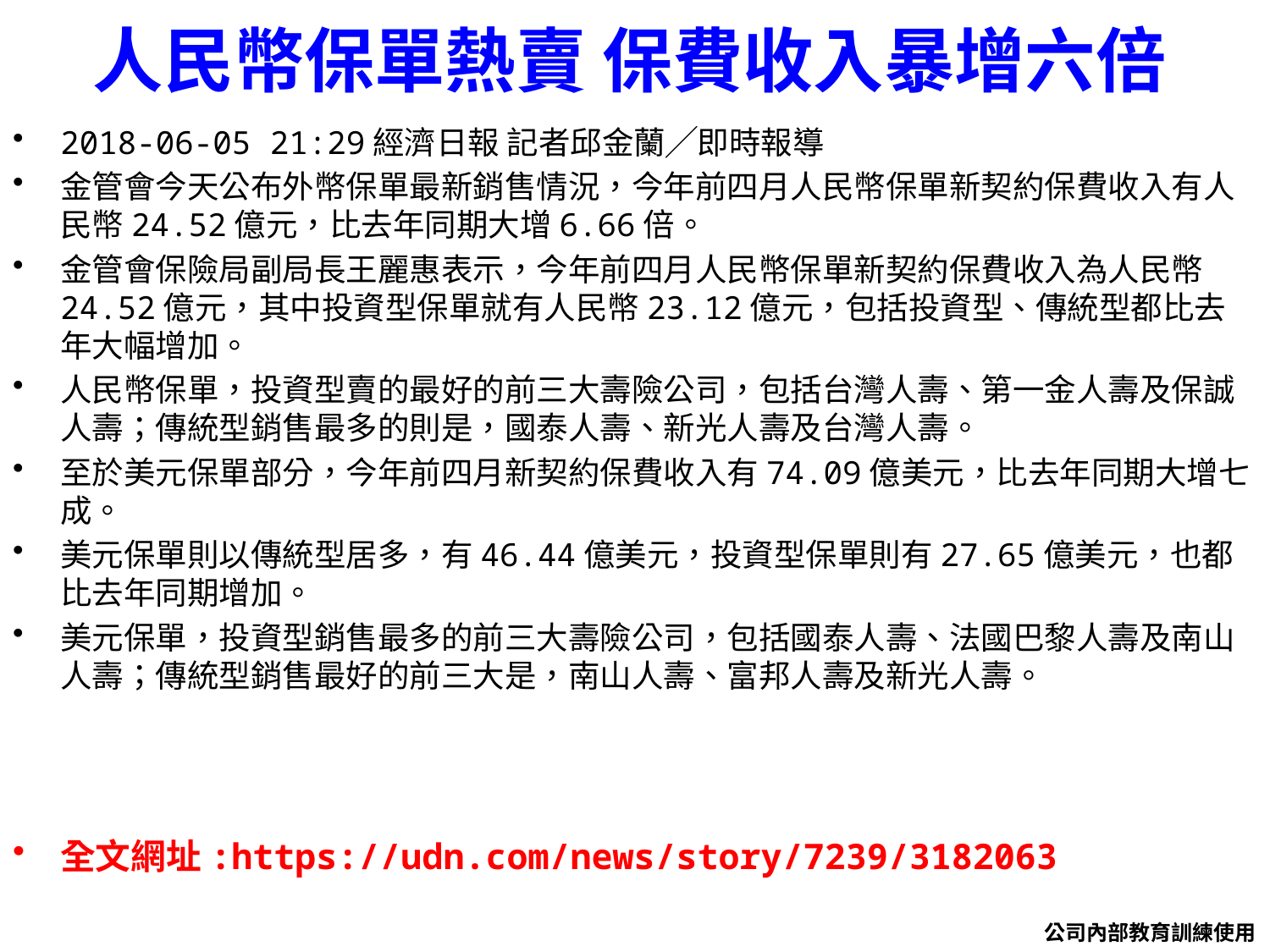

# 人民幣保單熱賣 保費收入暴增六倍
2018-06-05 21:29經濟日報 記者邱金蘭╱即時報導
金管會今天公布外幣保單最新銷售情況，今年前四月人民幣保單新契約保費收入有人民幣24.52億元，比去年同期大增6.66倍。
金管會保險局副局長王麗惠表示，今年前四月人民幣保單新契約保費收入為人民幣24.52億元，其中投資型保單就有人民幣23.12億元，包括投資型、傳統型都比去年大幅增加。
人民幣保單，投資型賣的最好的前三大壽險公司，包括台灣人壽、第一金人壽及保誠人壽；傳統型銷售最多的則是，國泰人壽、新光人壽及台灣人壽。
至於美元保單部分，今年前四月新契約保費收入有74.09億美元，比去年同期大增七成。
美元保單則以傳統型居多，有46.44億美元，投資型保單則有27.65億美元，也都比去年同期增加。
美元保單，投資型銷售最多的前三大壽險公司，包括國泰人壽、法國巴黎人壽及南山人壽；傳統型銷售最好的前三大是，南山人壽、富邦人壽及新光人壽。

全文網址:https://udn.com/news/story/7239/3182063

公司內部教育訓練使用